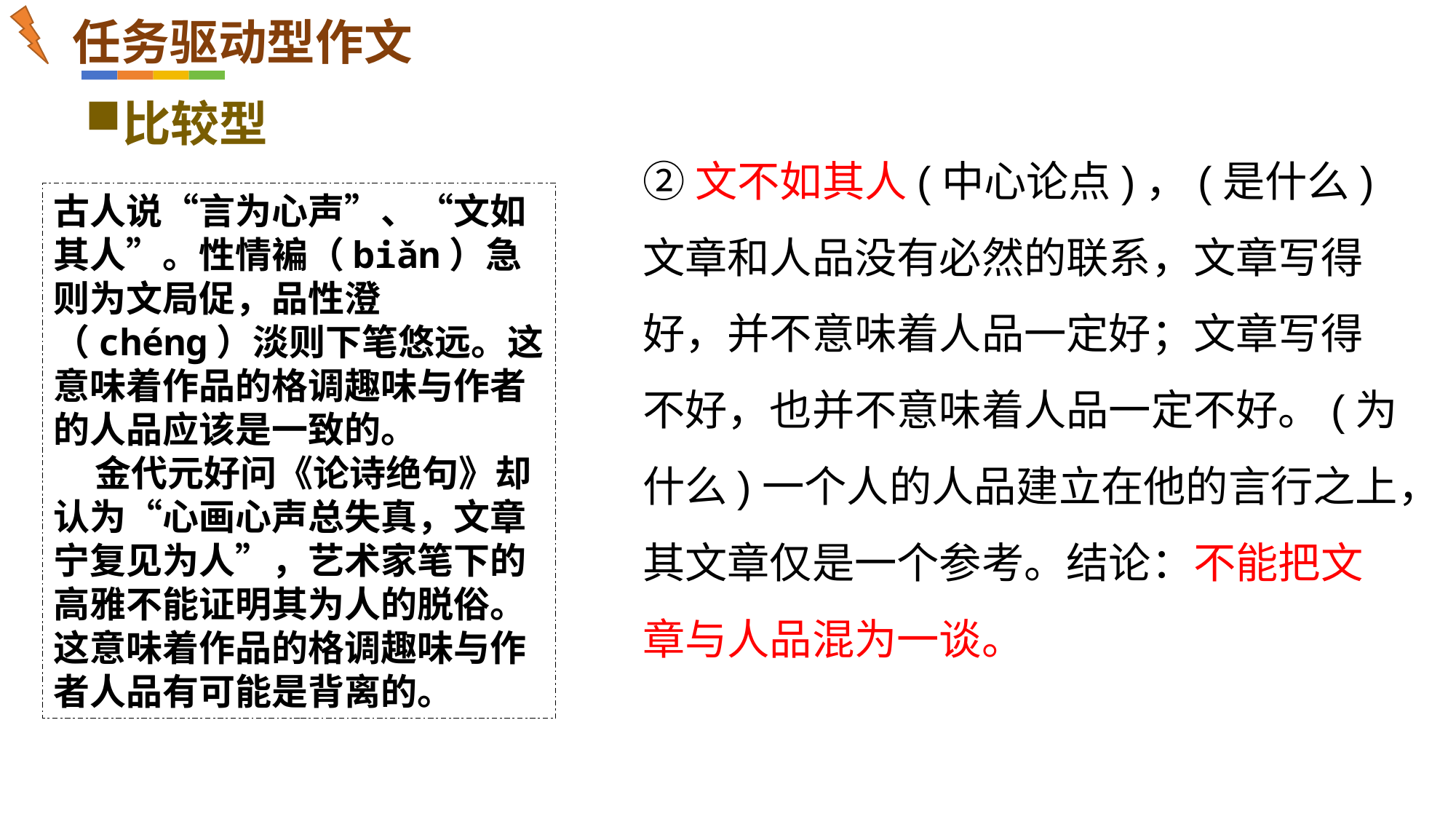

任务驱动型作文

比较型
②文不如其人(中心论点)，(是什么)文章和人品没有必然的联系，文章写得好，并不意味着人品一定好；文章写得不好，也并不意味着人品一定不好。(为什么)一个人的人品建立在他的言行之上，其文章仅是一个参考。结论：不能把文章与人品混为一谈。
古人说“言为心声”、“文如其人”。性情褊（biǎn）急则为文局促，品性澄（chénɡ）淡则下笔悠远。这意味着作品的格调趣味与作者的人品应该是一致的。
    金代元好问《论诗绝句》却认为“心画心声总失真，文章宁复见为人”，艺术家笔下的高雅不能证明其为人的脱俗。这意味着作品的格调趣味与作者人品有可能是背离的。